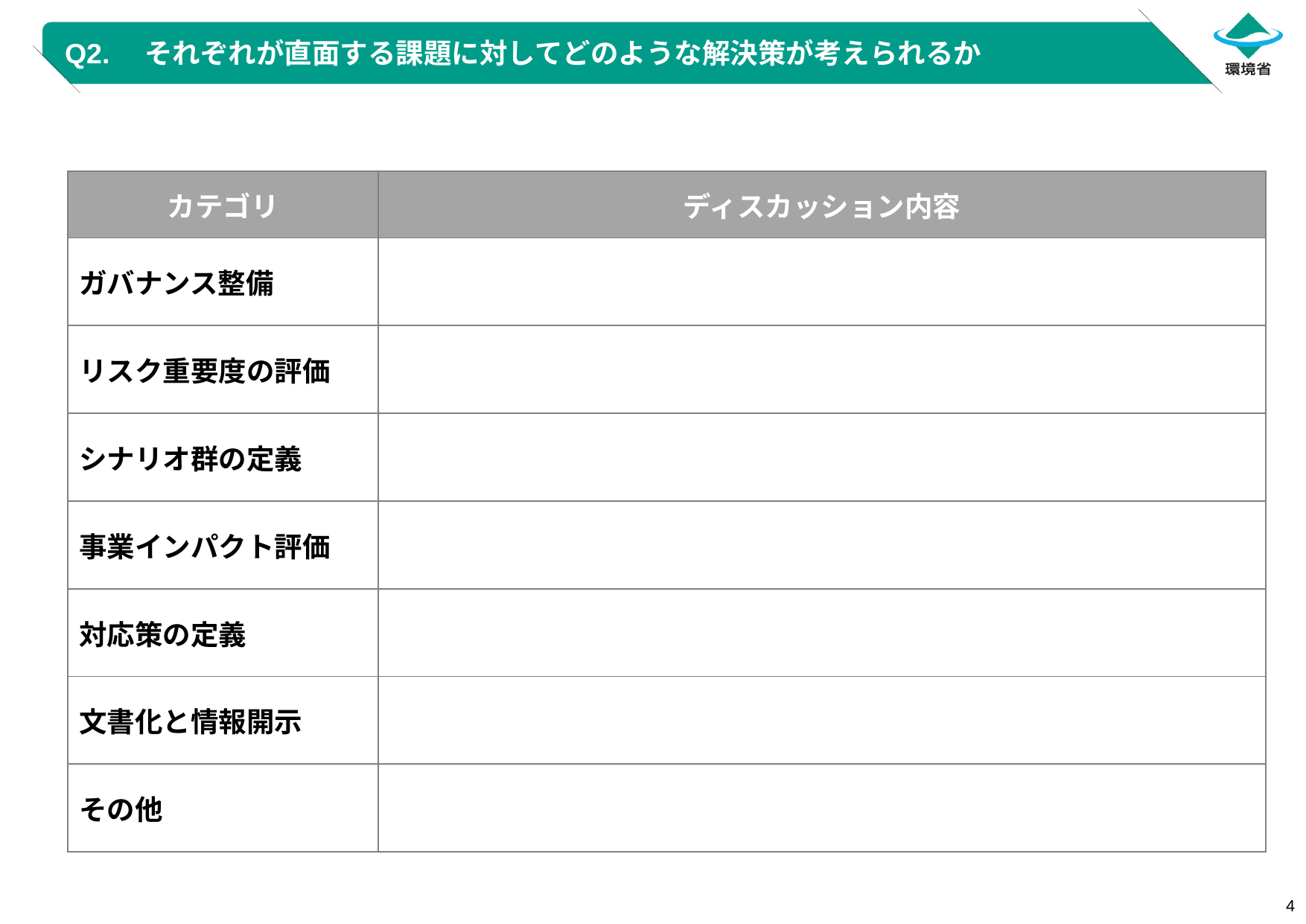

Q2.　それぞれが直面する課題に対してどのような解決策が考えられるか
| カテゴリ | ディスカッション内容 |
| --- | --- |
| ガバナンス整備 |  |
| リスク重要度の評価 |  |
| シナリオ群の定義 |  |
| 事業インパクト評価 |  |
| 対応策の定義 |  |
| 文書化と情報開示 |  |
| その他 |  |